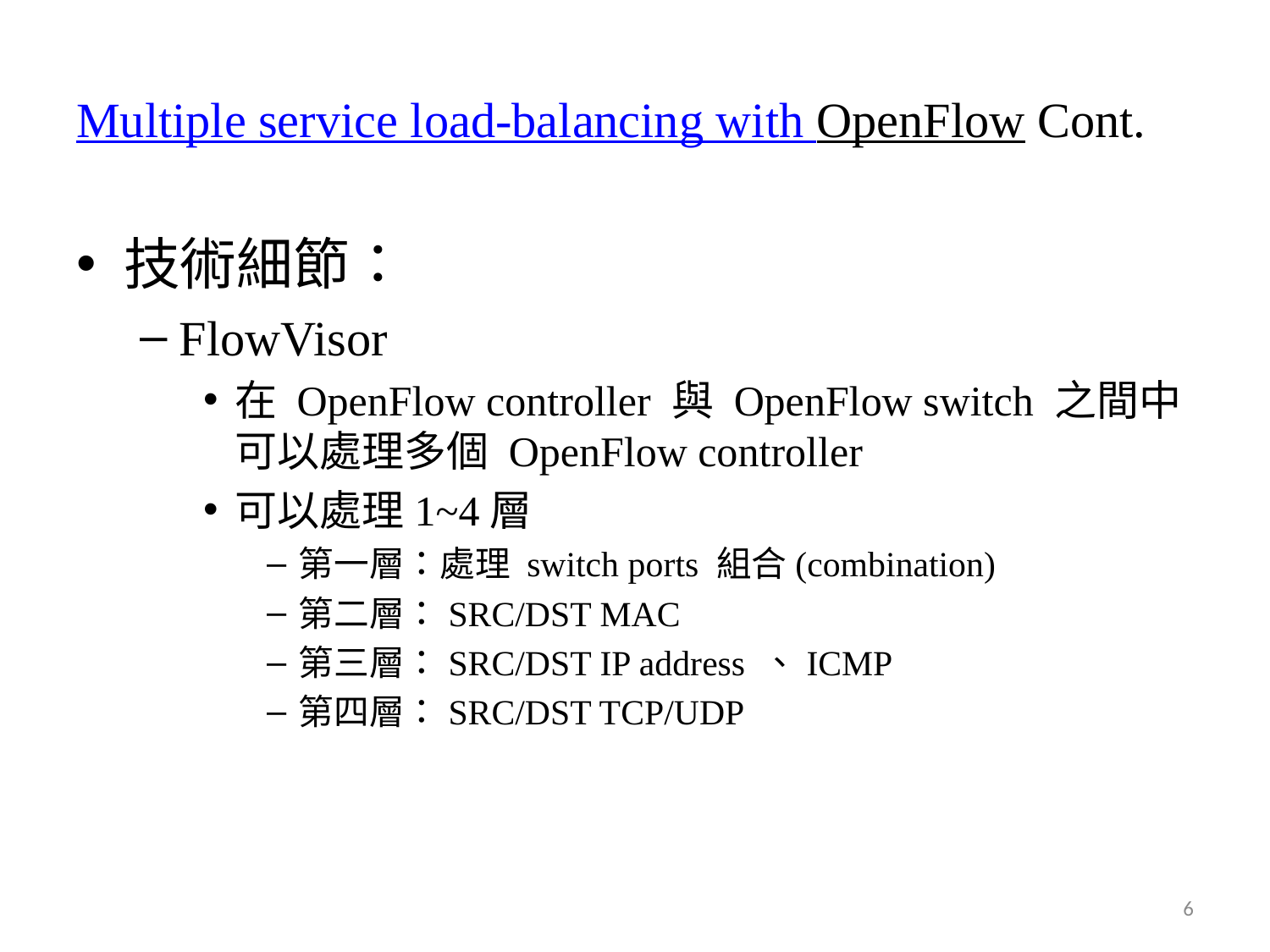

# Multiple service load-balancing with OpenFlow Cont.
技術細節：
FlowVisor
在 OpenFlow controller 與 OpenFlow switch 之間中可以處理多個 OpenFlow controller
可以處理1~4層
第一層：處理 switch ports 組合(combination)
第二層：SRC/DST MAC
第三層：SRC/DST IP address 、ICMP
第四層：SRC/DST TCP/UDP

6